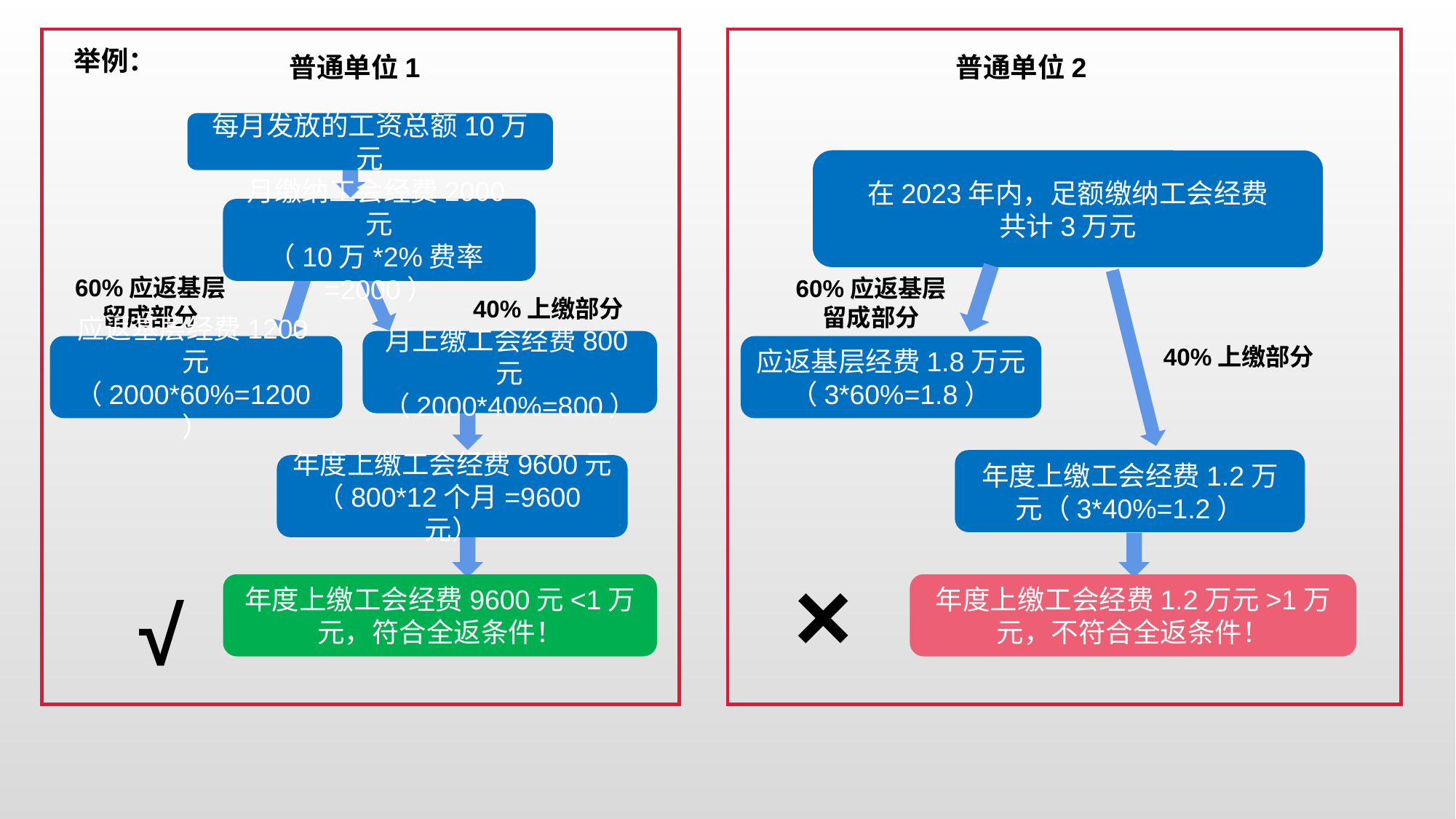

举例：
普通单位1
普通单位2
每月发放的工资总额10万元
在2023年内，足额缴纳工会经费
共计3万元

月缴纳工会经费2000元
（10万*2%费率=2000）

60%应返基层留成部分

60%应返基层留成部分

40%上缴部分
月上缴工会经费800元（2000*40%=800）
应返基层经费1200元（2000*60%=1200）
应返基层经费1.8万元（3*60%=1.8）
40%上缴部分

年度上缴工会经费1.2万元（3*40%=1.2）
年度上缴工会经费9600元（800*12个月=9600元）

×
年度上缴工会经费9600元<1万元，符合全返条件！
年度上缴工会经费1.2万元>1万元，不符合全返条件！
√